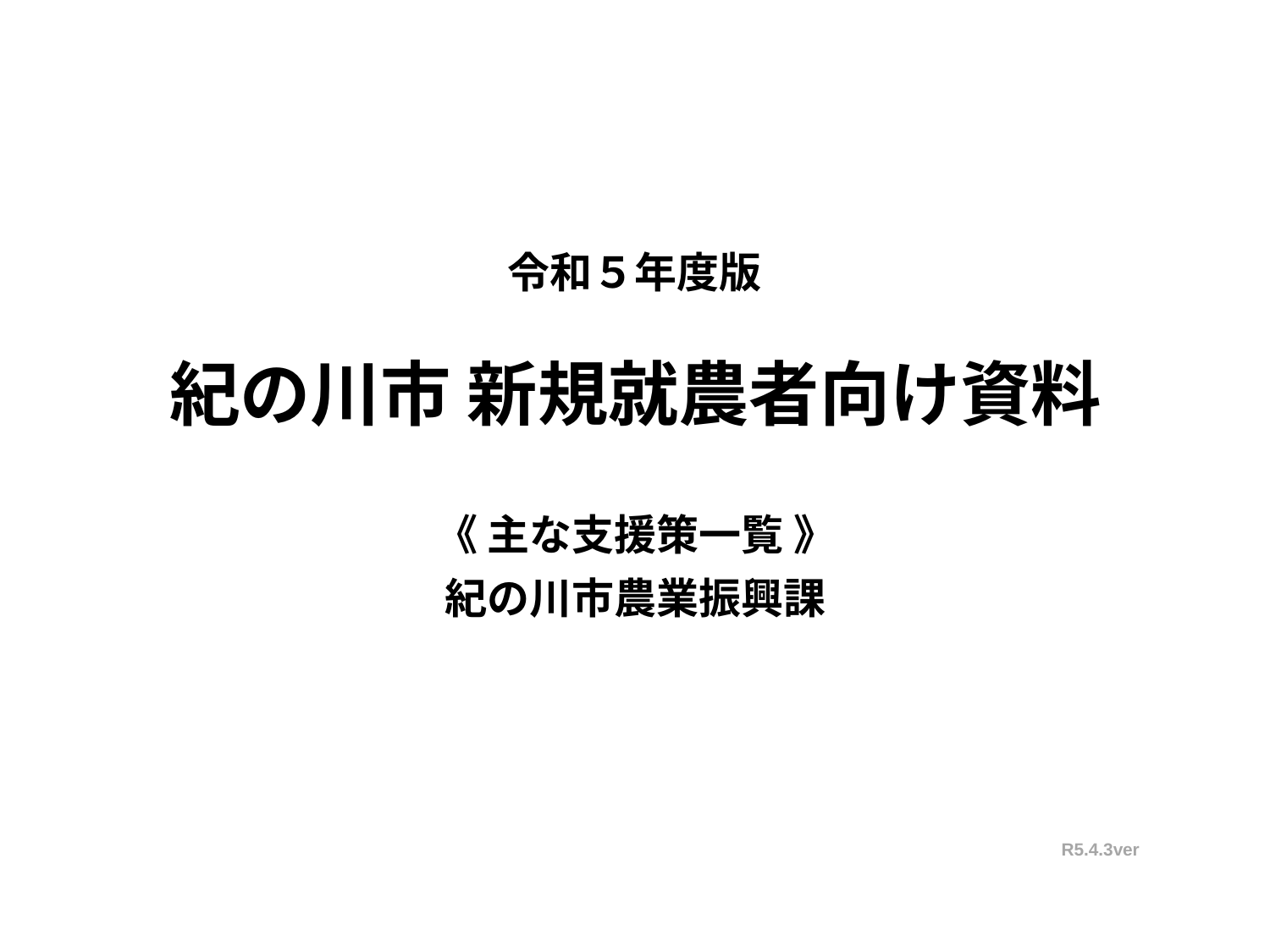

令和５年度版
# 紀の川市 新規就農者向け資料
《 主な支援策一覧 》
紀の川市農業振興課

R5.4.3ver